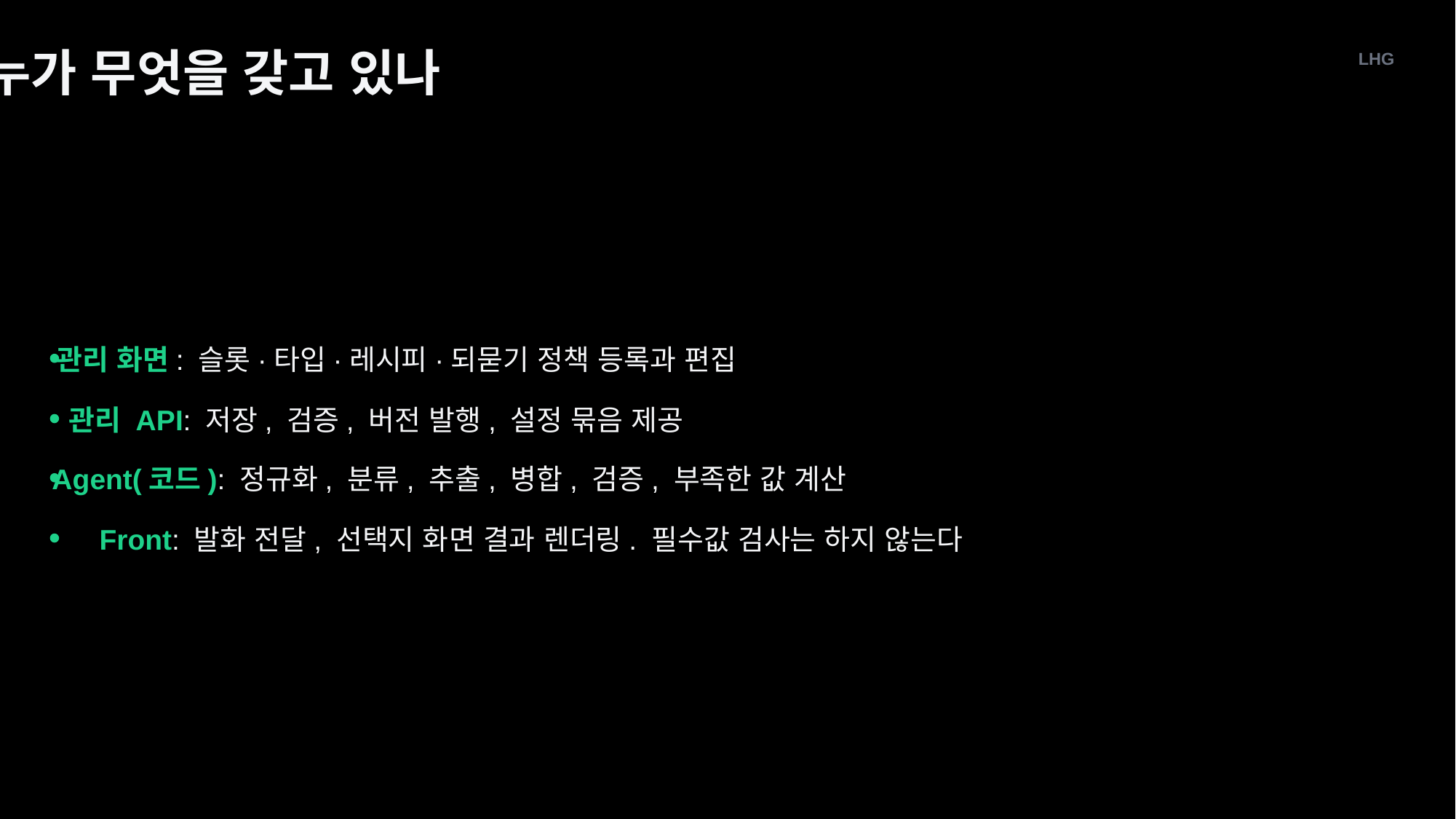

누가 무엇을 갖고 있나
LHG
관리 화면: 슬롯·타입·레시피·되묻기 정책 등록과 편집

관리 API: 저장, 검증, 버전 발행, 설정 묶음 제공

Agent(코드): 정규화, 분류, 추출, 병합, 검증, 부족한 값 계산

Front: 발화 전달, 선택지 화면 결과 렌더링. 필수값 검사는 하지 않는다